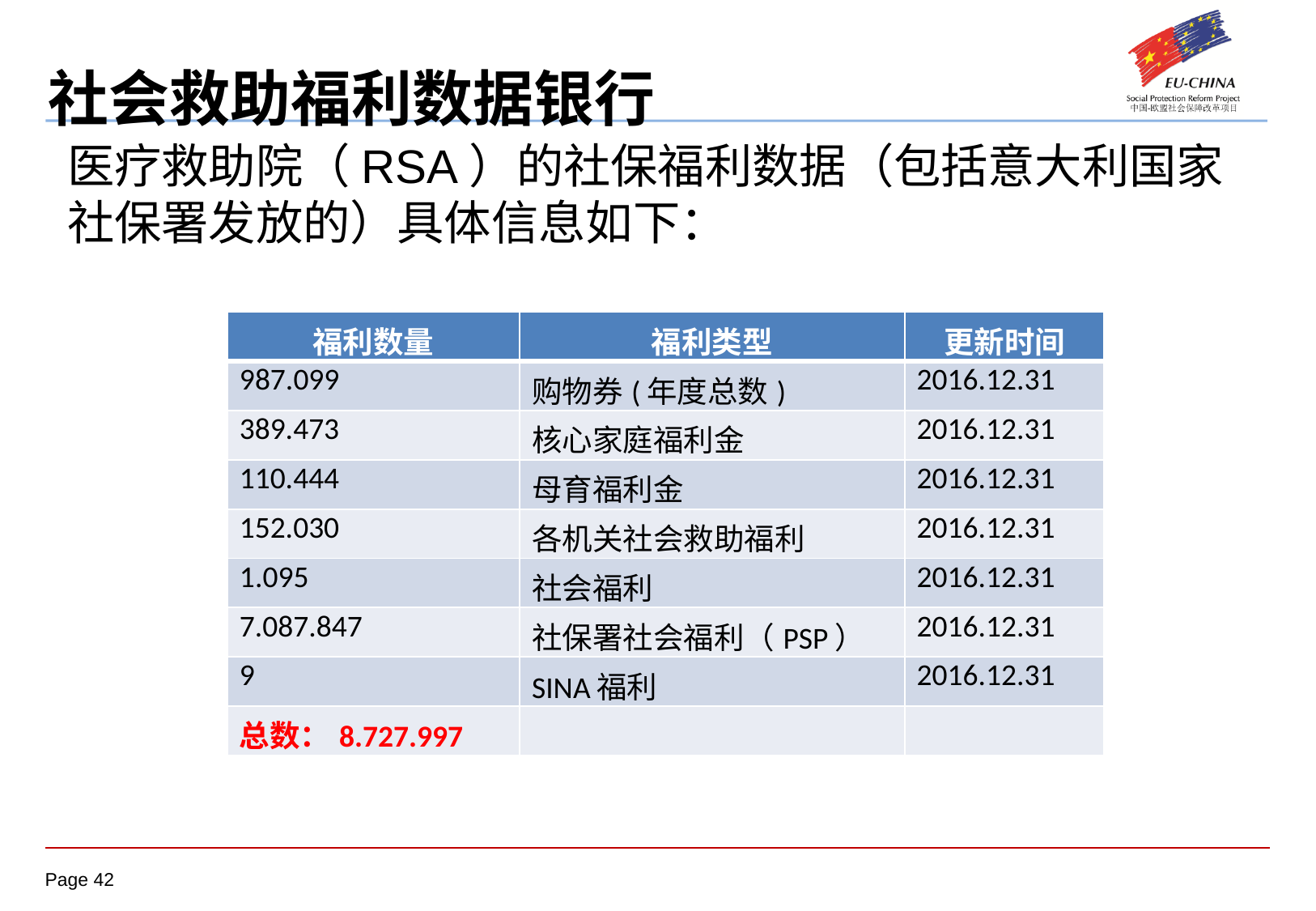

# 社会救助福利数据银行
医疗救助院（RSA）的社保福利数据（包括意大利国家社保署发放的）具体信息如下：
| 福利数量 | 福利类型 | 更新时间 |
| --- | --- | --- |
| 987.099 | 购物券(年度总数) | 2016.12.31 |
| 389.473 | 核心家庭福利金 | 2016.12.31 |
| 110.444 | 母育福利金 | 2016.12.31 |
| 152.030 | 各机关社会救助福利 | 2016.12.31 |
| 1.095 | 社会福利 | 2016.12.31 |
| 7.087.847 | 社保署社会福利（PSP） | 2016.12.31 |
| 9 | SINA福利 | 2016.12.31 |
| 总数：8.727.997 |  |  |